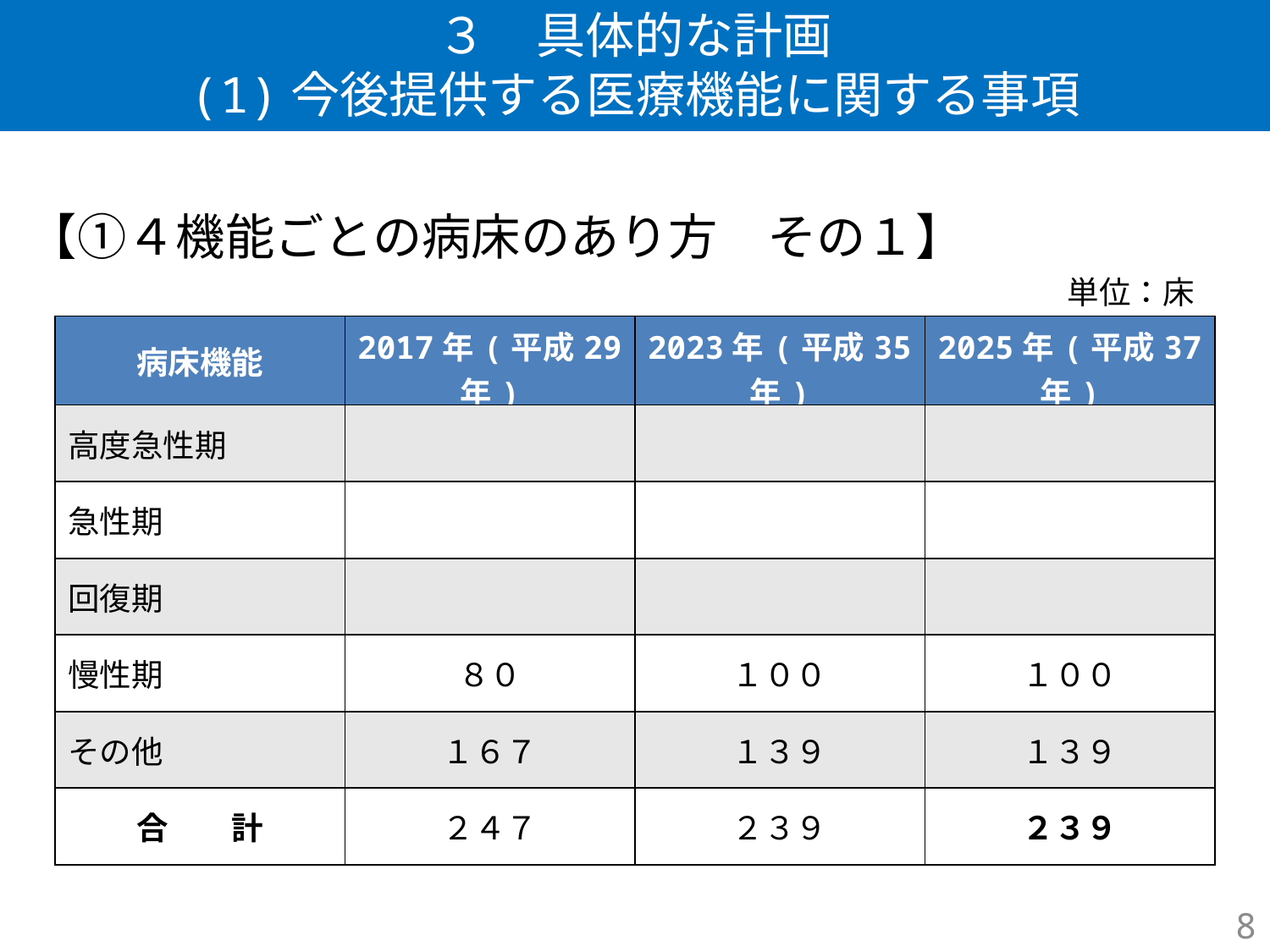

# ３　具体的な計画 (1)今後提供する医療機能に関する事項
【①４機能ごとの病床のあり方　その１】
単位：床
| 病床機能 | 2017年(平成29年) | 2023年(平成35年) | 2025年(平成37年) |
| --- | --- | --- | --- |
| 高度急性期 |  |  |  |
| 急性期 |  |  |  |
| 回復期 |  |  |  |
| 慢性期 | ８０ | １００ | １００ |
| その他 | １６７ | １３９ | １３９ |
| 合　　計 | ２４７ | ２３９ | ２３９ |
8